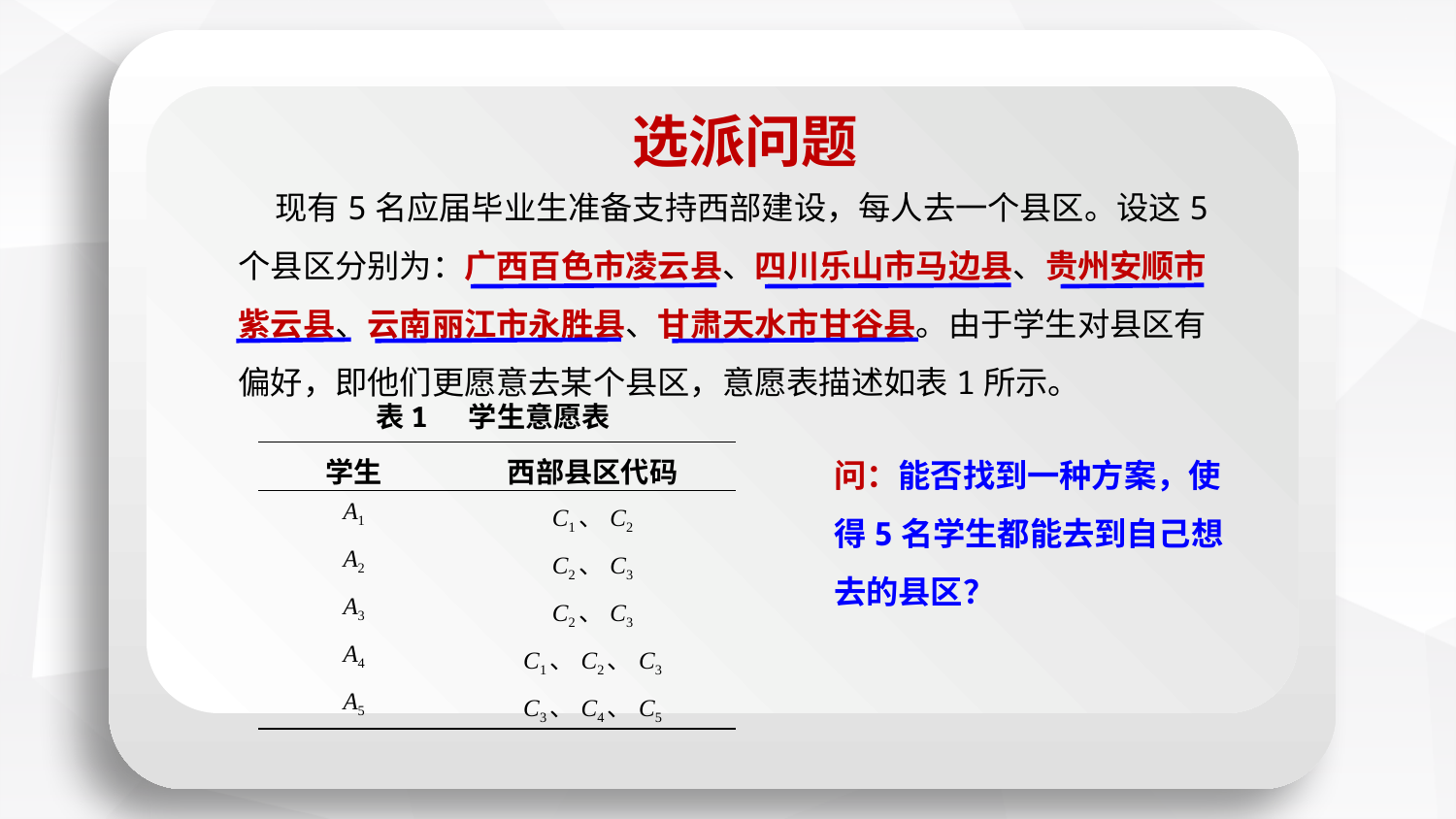

选派问题
    现有5名应届毕业生准备支持西部建设，每人去一个县区。设这5个县区分别为：广西百色市凌云县、四川乐山市马边县、贵州安顺市紫云县、云南丽江市永胜县、甘肃天水市甘谷县。由于学生对县区有偏好，即他们更愿意去某个县区，意愿表描述如表1所示。
表1  学生意愿表
问：能否找到一种方案，使得5名学生都能去到自己想去的县区？

| 学生 | 西部县区代码 |
| --- | --- |
| A1 | C1、C2 |
| A2 | C2、C3 |
| A3 | C2、C3 |
| A4 | C1、C2、C3 |
| A5 | C3、C4、C5 |